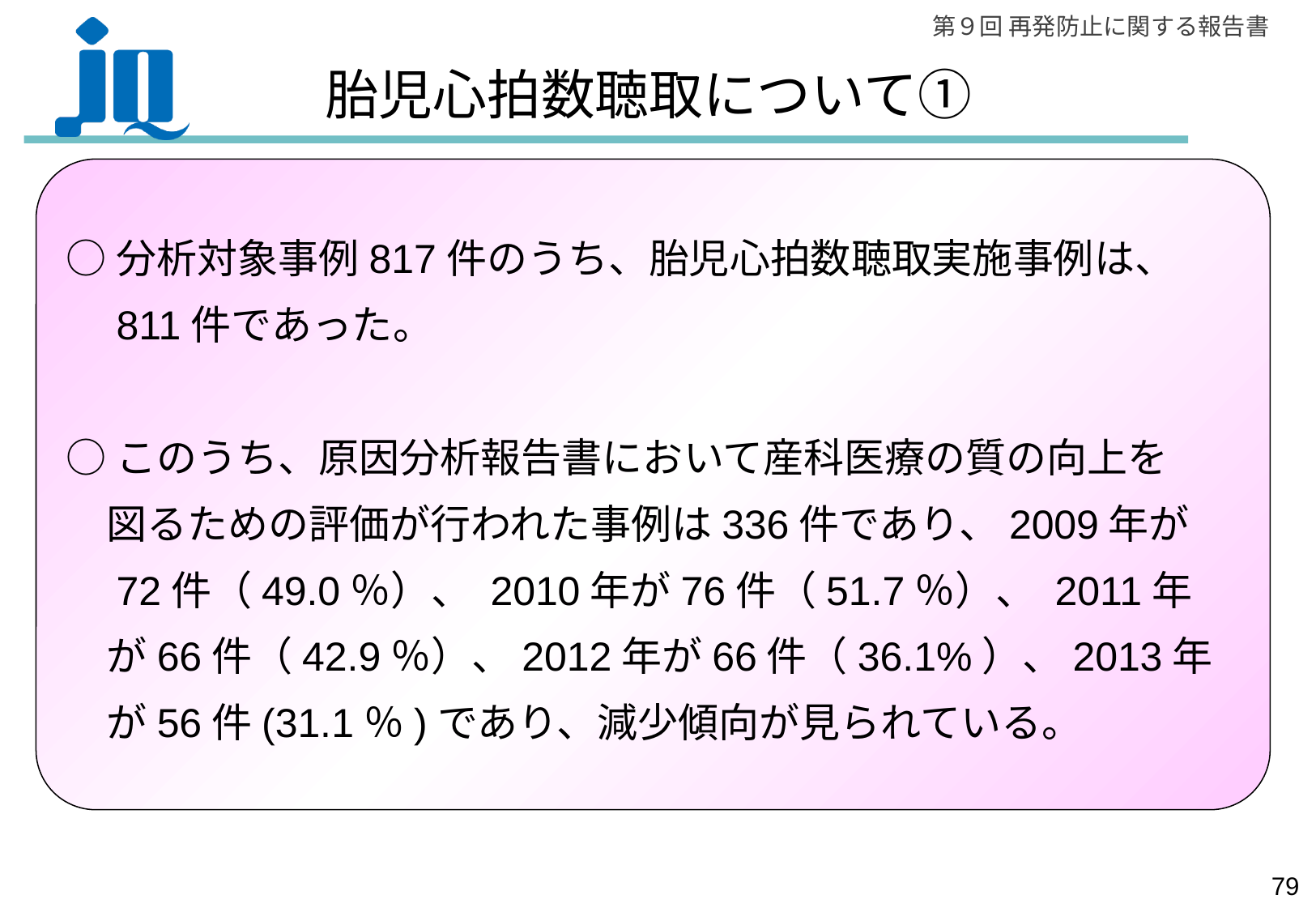

# 胎児心拍数聴取について①
○分析対象事例817件のうち、胎児心拍数聴取実施事例は、
　811件であった。

○このうち、原因分析報告書において産科医療の質の向上を
　図るための評価が行われた事例は336件であり、2009年が
　72件（49.0％）、 2010年が76件（51.7％）、 2011年
　が66件（42.9％）、2012年が66件（36.1%）、2013年
　が56件(31.1％)であり、減少傾向が見られている。
79